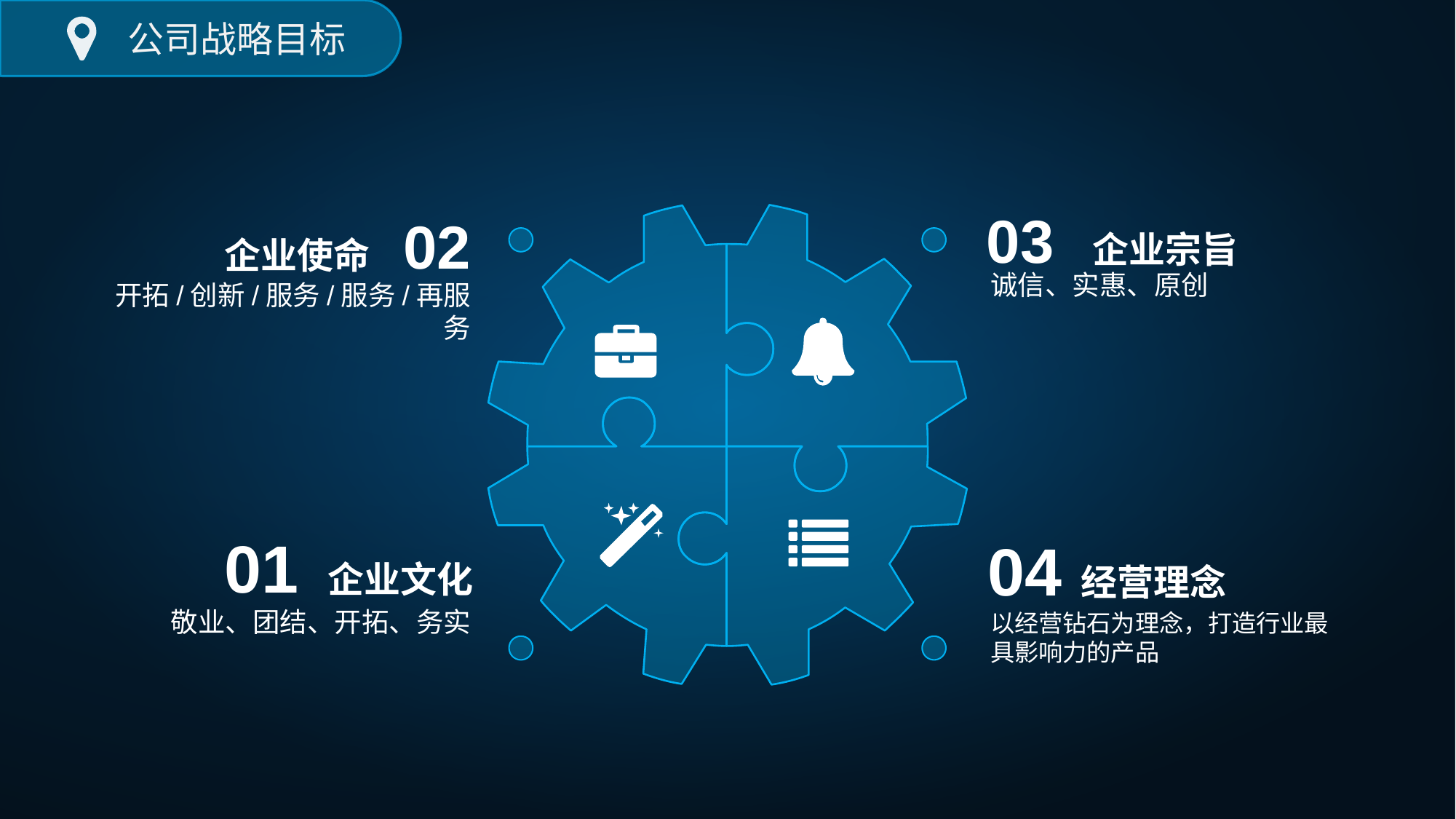

公司战略目标
03  企业宗旨
诚信、实惠、原创

企业使命   02
开拓/创新/服务/服务/再服务

01  企业文化
敬业、团结、开拓、务实
04 经营理念
以经营钻石为理念，打造行业最具影响力的产品